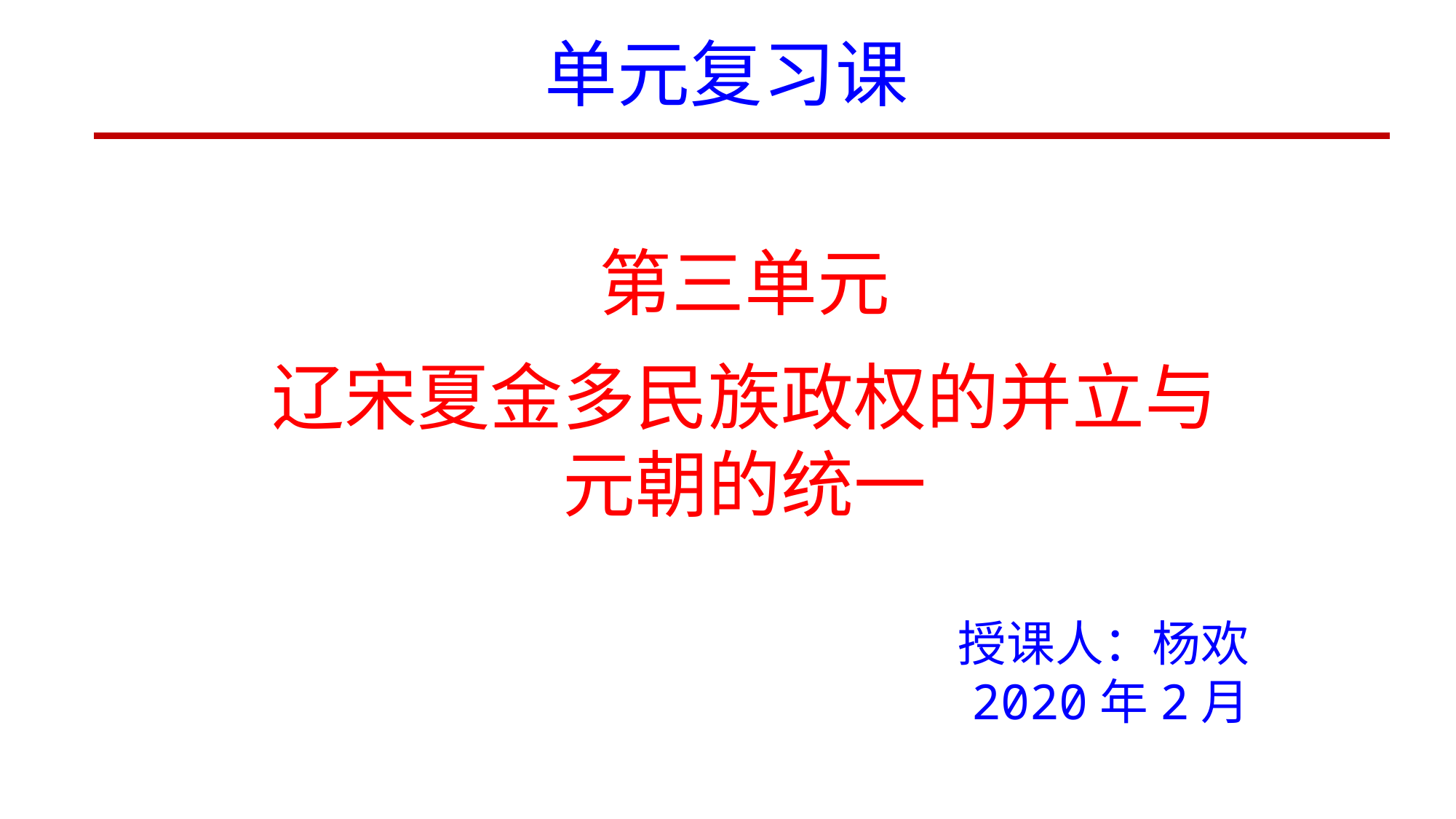

单元复习课
第三单元
辽宋夏金多民族政权的并立与元朝的统一

授课人：杨欢
2020年2月